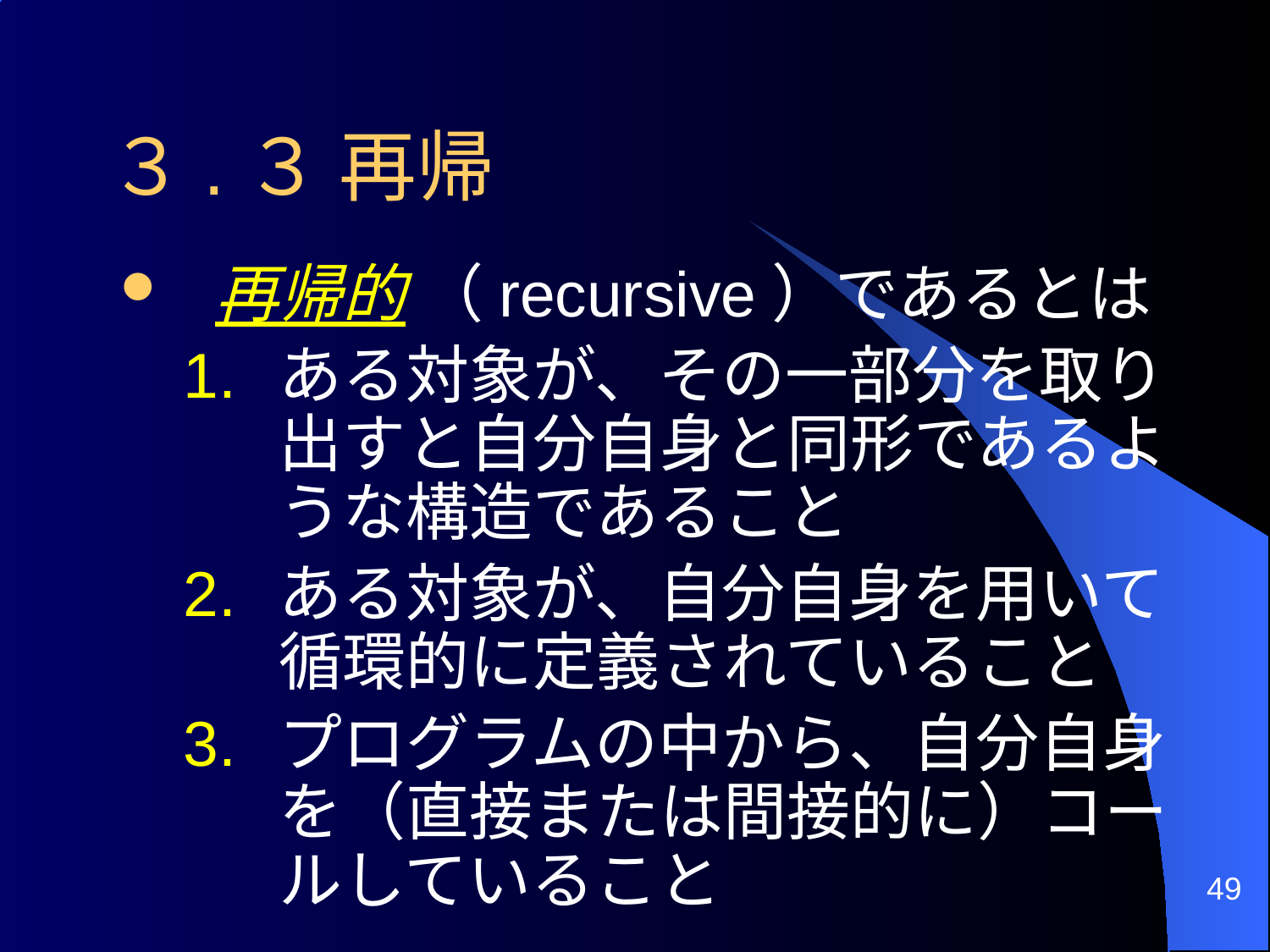

# ３.３ 再帰
再帰的 （recursive）であるとは
ある対象が、その一部分を取り出すと自分自身と同形であるような構造であること
ある対象が、自分自身を用いて循環的に定義されていること
プログラムの中から、自分自身を（直接または間接的に）コールしていること
49